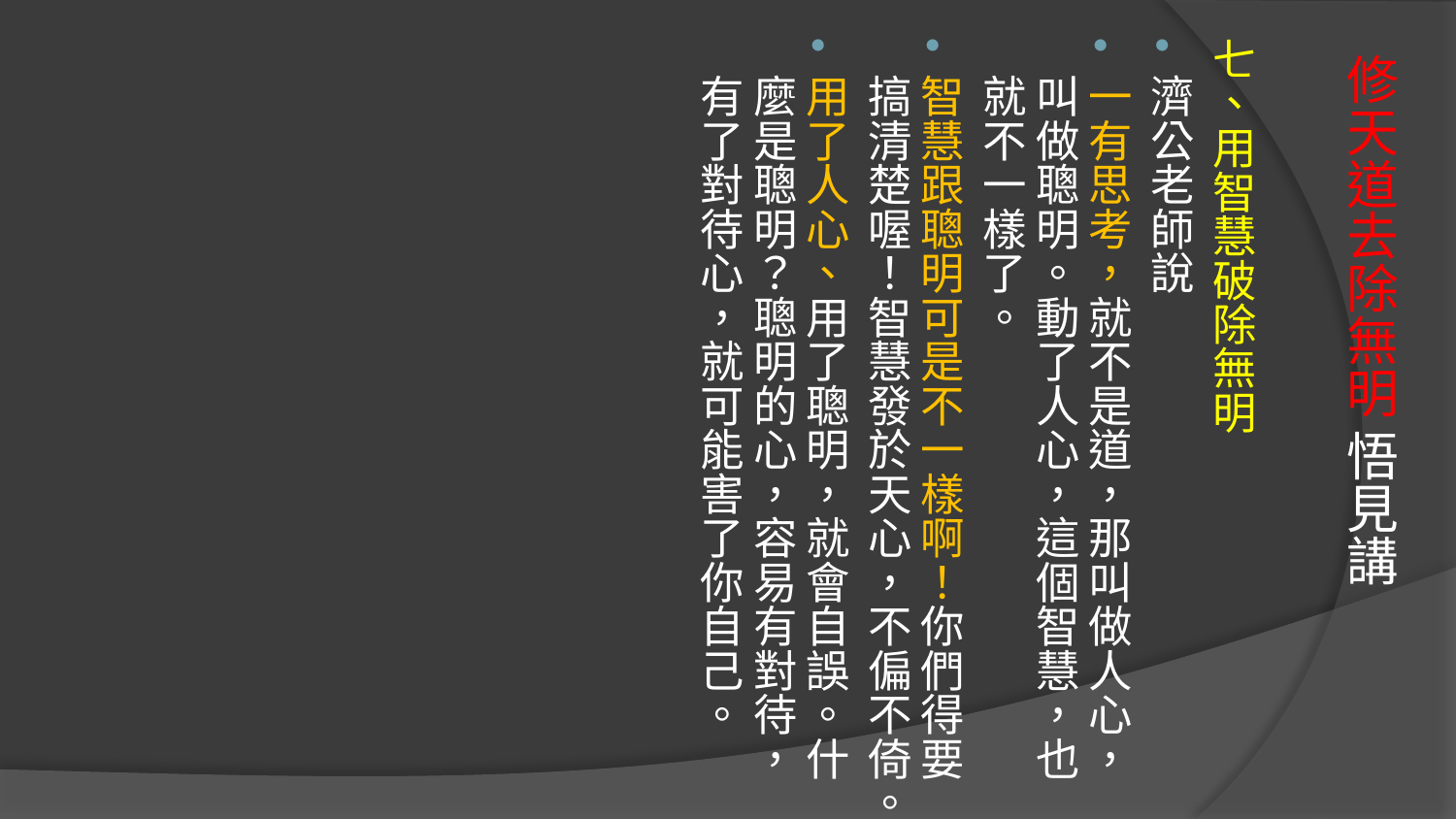

七、用智慧破除無明
濟公老師說
一有思考，就不是道，那叫做人心，叫做聰明。動了人心，這個智慧，也就不一樣了。
智慧跟聰明可是不一樣啊！你們得要搞清楚喔！智慧發於天心，不偏不倚。
用了人心、用了聰明，就會自誤。什麼是聰明？聰明的心，容易有對待，有了對待心，就可能害了你自己。

# 修天道去除無明 悟見講